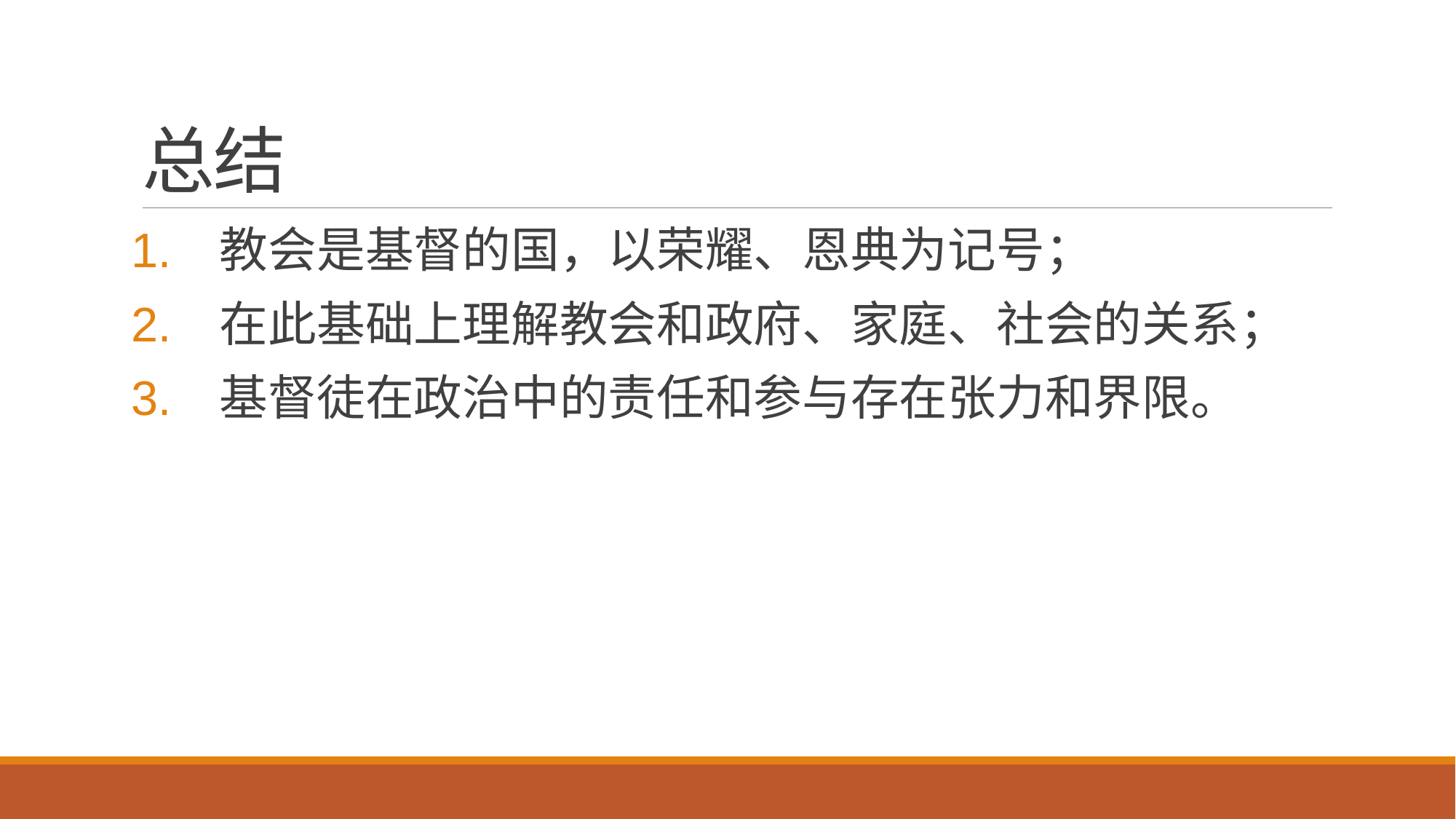

# 总结
教会是基督的国，以荣耀、恩典为记号；
在此基础上理解教会和政府、家庭、社会的关系；
基督徒在政治中的责任和参与存在张力和界限。